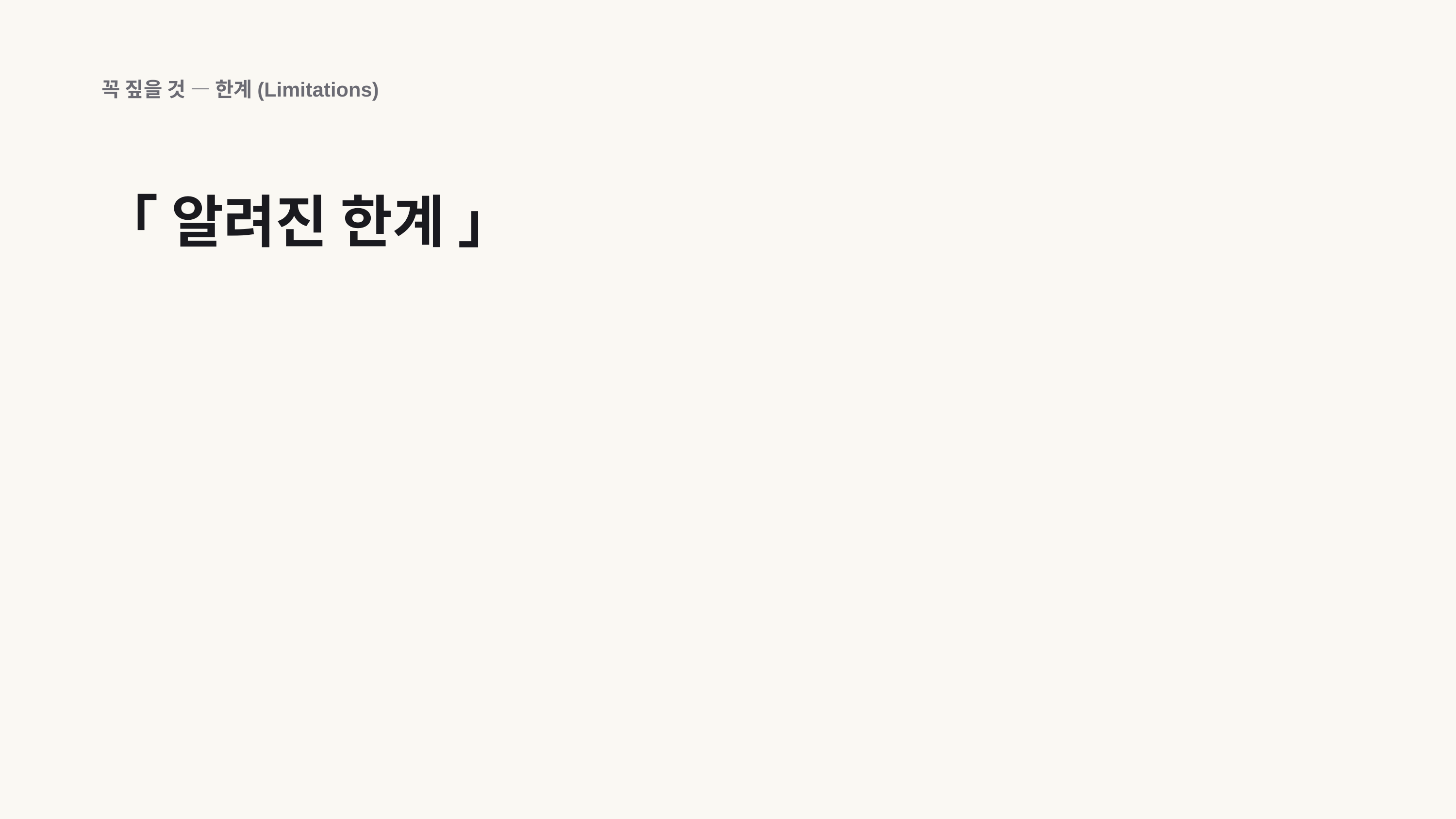

꼭 짚을 것 — 한계(Limitations)
「 알려진 한계 」